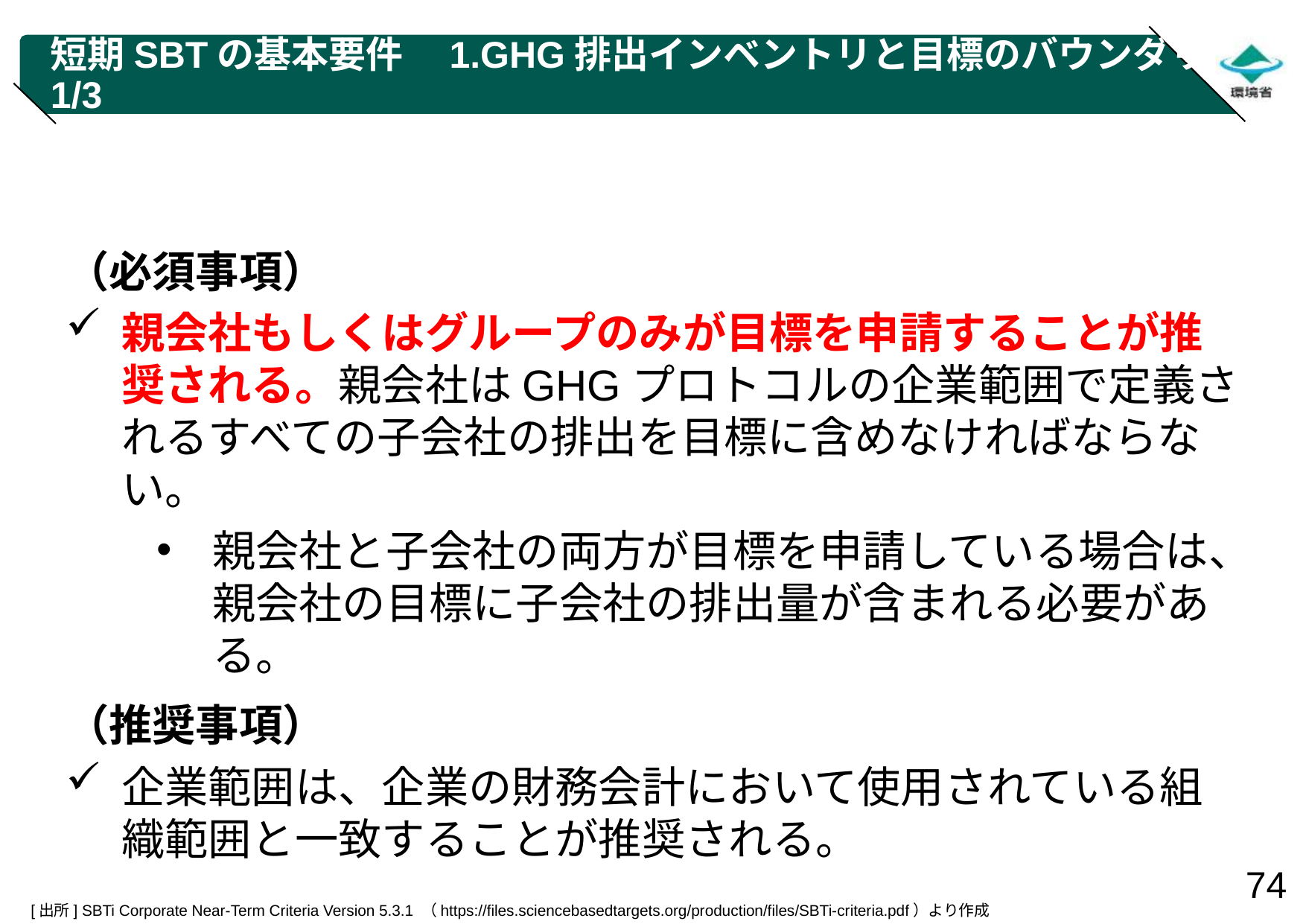

# 短期SBTの基本要件　1.GHG排出インベントリと目標のバウンダリ 1/3
（必須事項）
親会社もしくはグループのみが目標を申請することが推奨される。親会社はGHGプロトコルの企業範囲で定義されるすべての子会社の排出を目標に含めなければならない。
親会社と子会社の両方が目標を申請している場合は、親会社の目標に子会社の排出量が含まれる必要がある。
（推奨事項）
企業範囲は、企業の財務会計において使用されている組織範囲と一致することが推奨される。
[出所] SBTi Corporate Near-Term Criteria Version 5.3.1 （https://files.sciencebasedtargets.org/production/files/SBTi-criteria.pdf）より作成